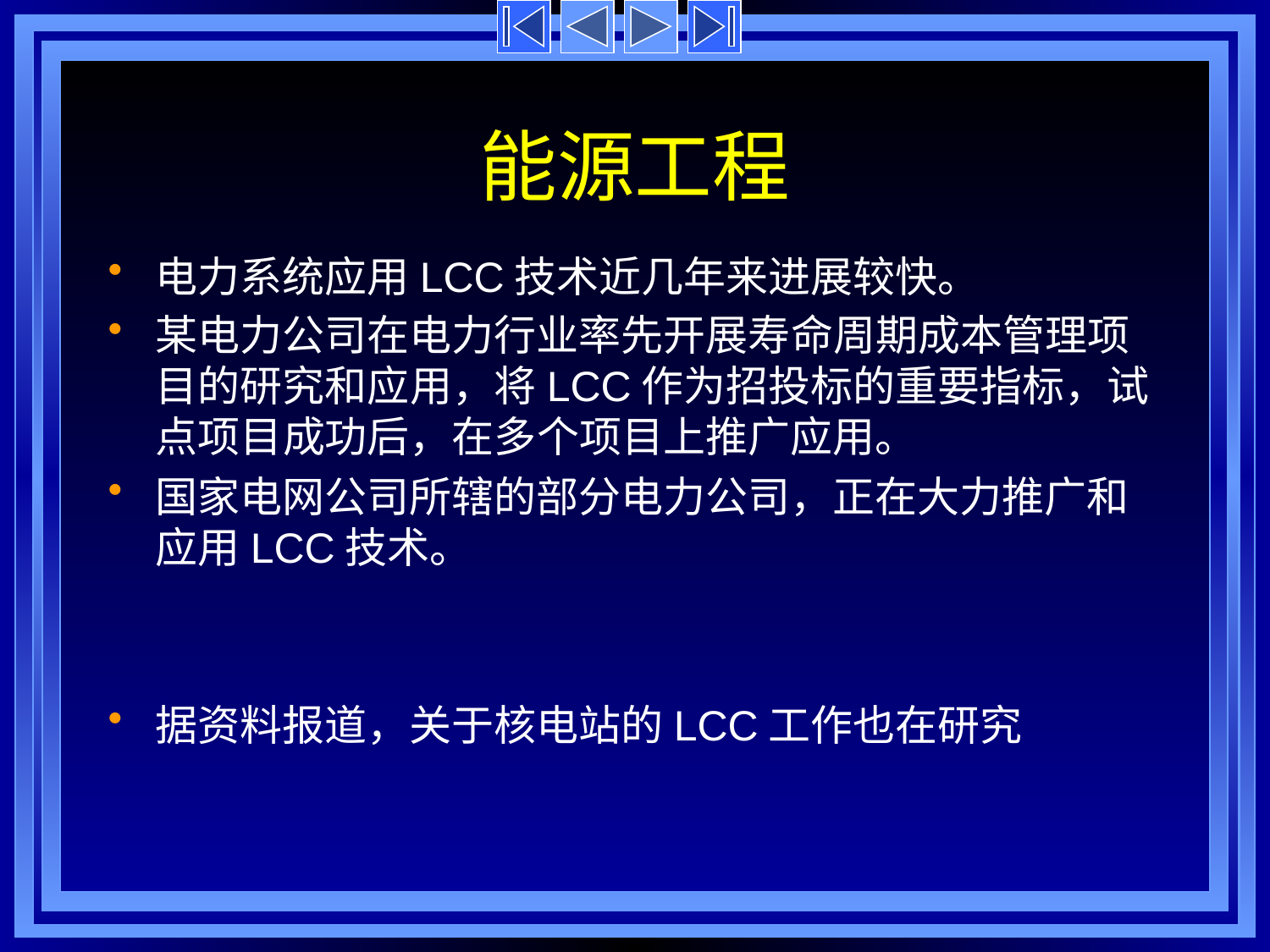

# 能源工程
电力系统应用LCC技术近几年来进展较快。
某电力公司在电力行业率先开展寿命周期成本管理项目的研究和应用，将LCC作为招投标的重要指标，试点项目成功后，在多个项目上推广应用。
国家电网公司所辖的部分电力公司，正在大力推广和应用LCC技术。

据资料报道，关于核电站的LCC工作也在研究